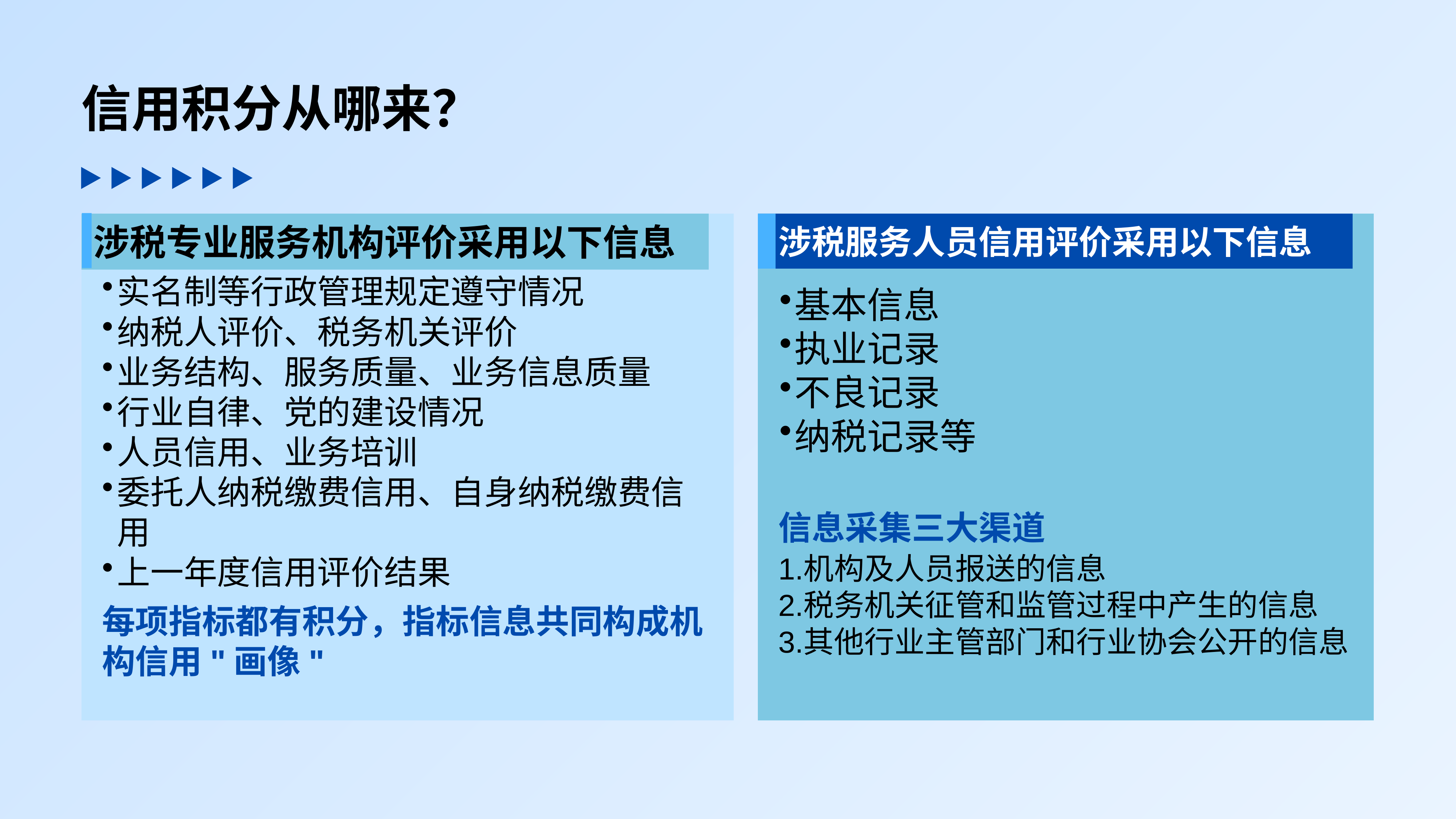

信用积分从哪来？

涉税专业服务机构评价采用以下信息
涉税服务人员信用评价采用以下信息
实名制等行政管理规定遵守情况
纳税人评价、税务机关评价
业务结构、服务质量、业务信息质量
行业自律、党的建设情况
人员信用、业务培训
委托人纳税缴费信用、自身纳税缴费信用
上一年度信用评价结果
每项指标都有积分，指标信息共同构成机构信用"画像"
基本信息
执业记录
不良记录
纳税记录等
信息采集三大渠道
机构及人员报送的信息
税务机关征管和监管过程中产生的信息
其他行业主管部门和行业协会公开的信息